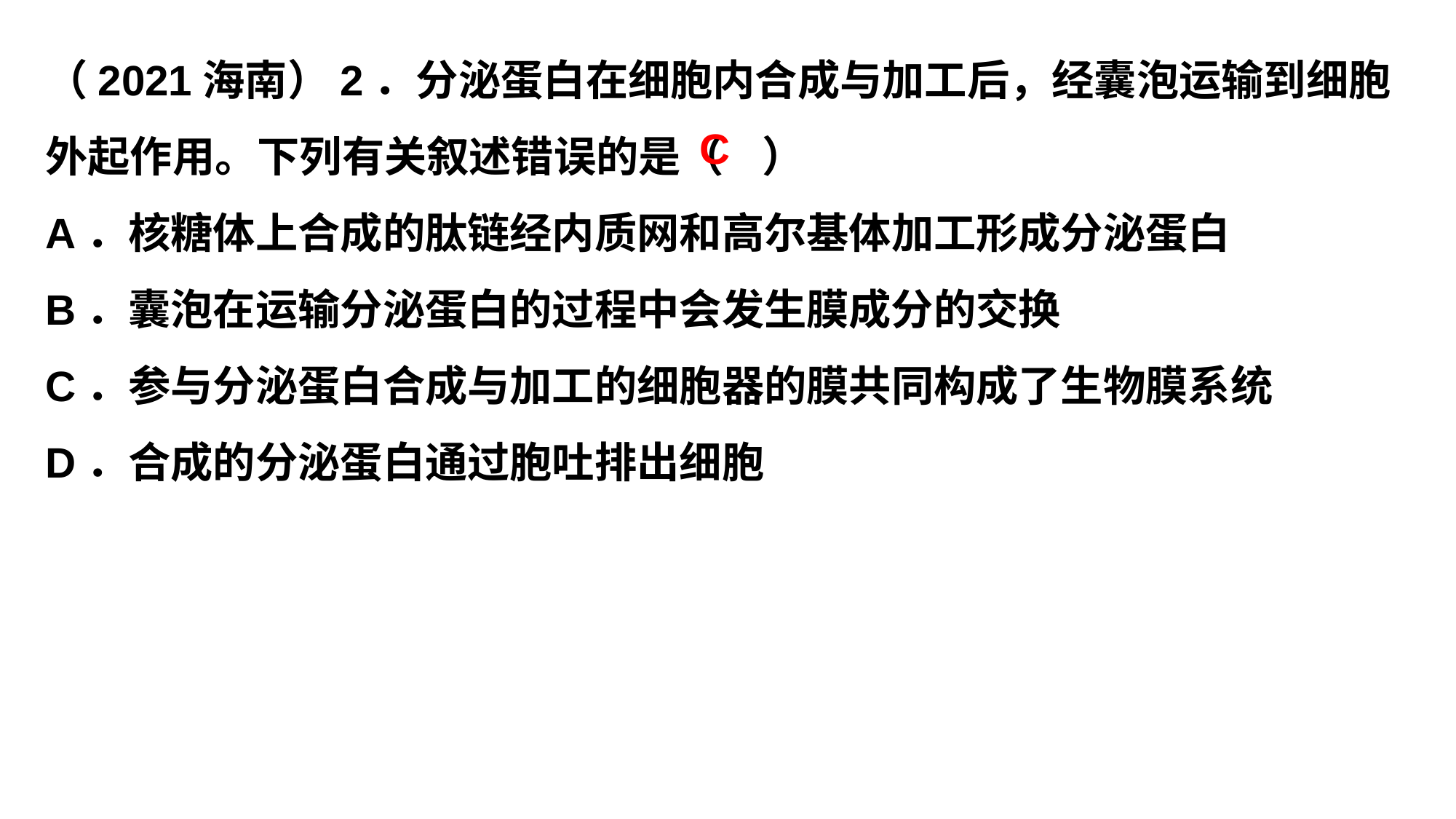

（2021海南）2．分泌蛋白在细胞内合成与加工后，经囊泡运输到细胞外起作用。下列有关叙述错误的是（    ）
A．核糖体上合成的肽链经内质网和高尔基体加工形成分泌蛋白
B．囊泡在运输分泌蛋白的过程中会发生膜成分的交换
C．参与分泌蛋白合成与加工的细胞器的膜共同构成了生物膜系统
D．合成的分泌蛋白通过胞吐排出细胞
C